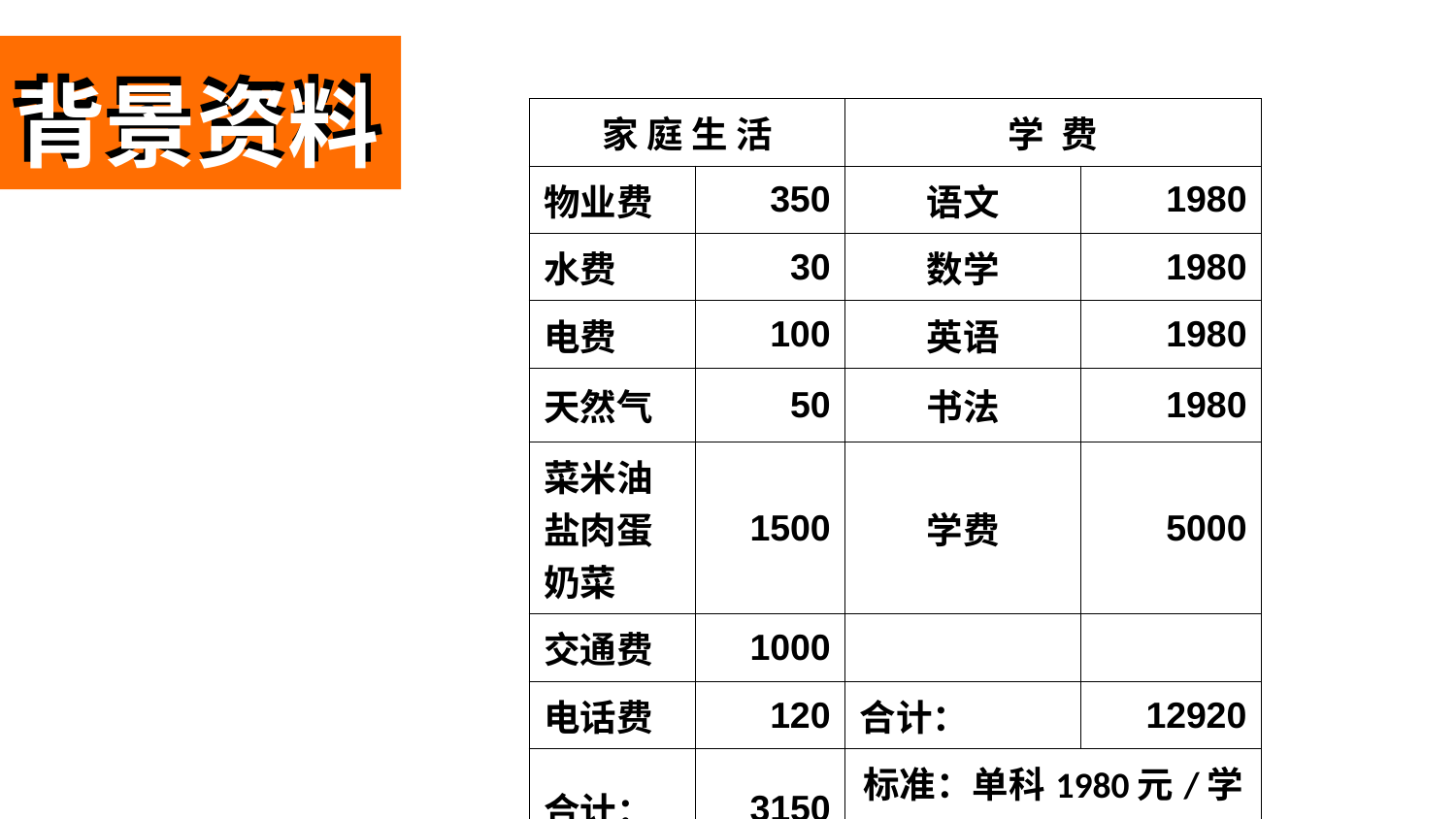

背景资料
背景资料
| 家 庭 生 活 |  | 学 费 |  |
| --- | --- | --- | --- |
| 物业费 | 350 | 语文 | 1980 |
| 水费 | 30 | 数学 | 1980 |
| 电费 | 100 | 英语 | 1980 |
| 天然气 | 50 | 书法 | 1980 |
| 菜米油盐肉蛋奶菜 | 1500 | 学费 | 5000 |
| 交通费 | 1000 |  |  |
| 电话费 | 120 | 合计： | 12920 |
| 合计： | 3150 | 标准：单科1980元/学期 |  |